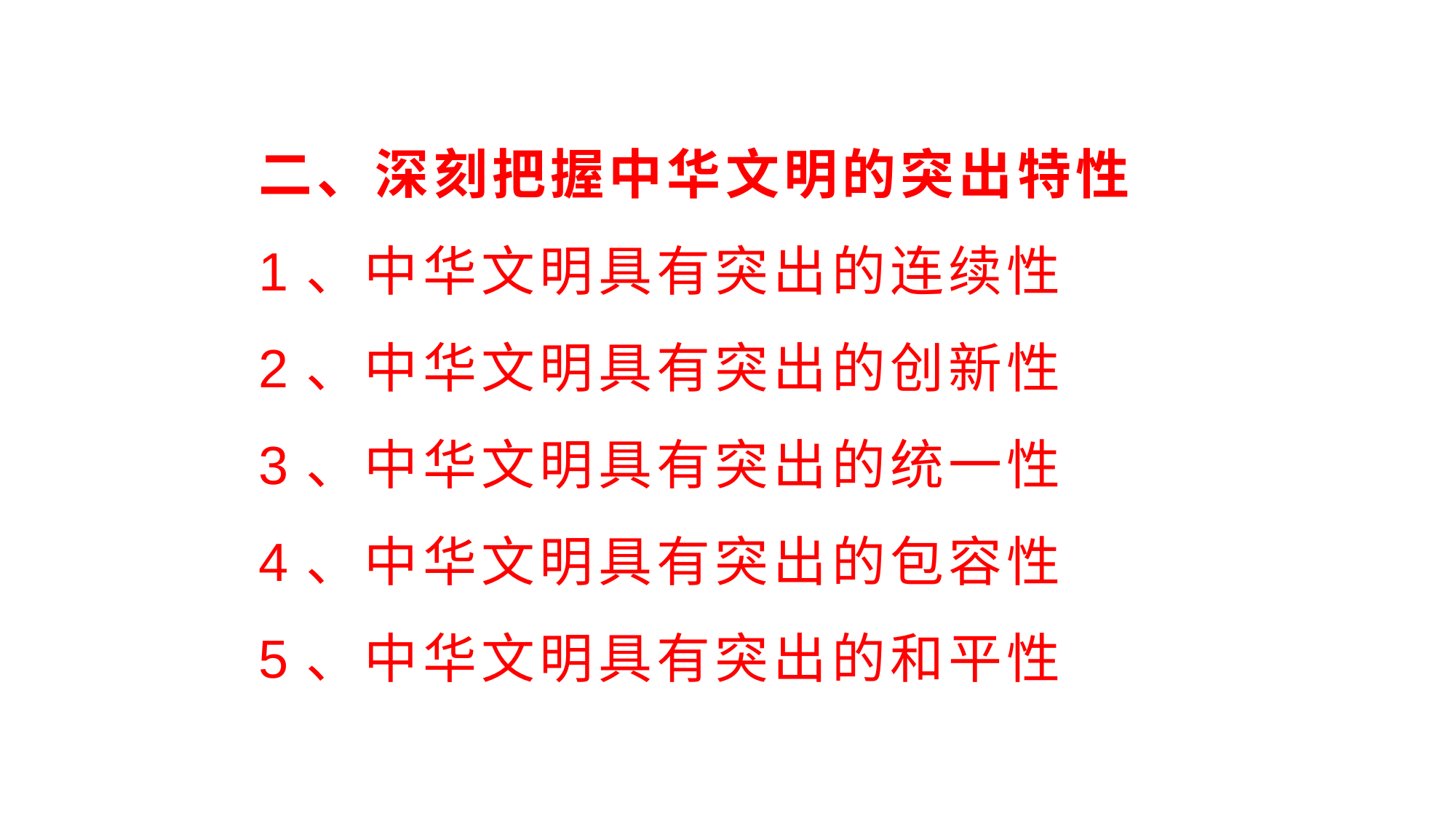

# 二、深刻把握中华文明的突出特性 1、中华文明具有突出的连续性 2、中华文明具有突出的创新性 3、中华文明具有突出的统一性 4、中华文明具有突出的包容性 5、中华文明具有突出的和平性